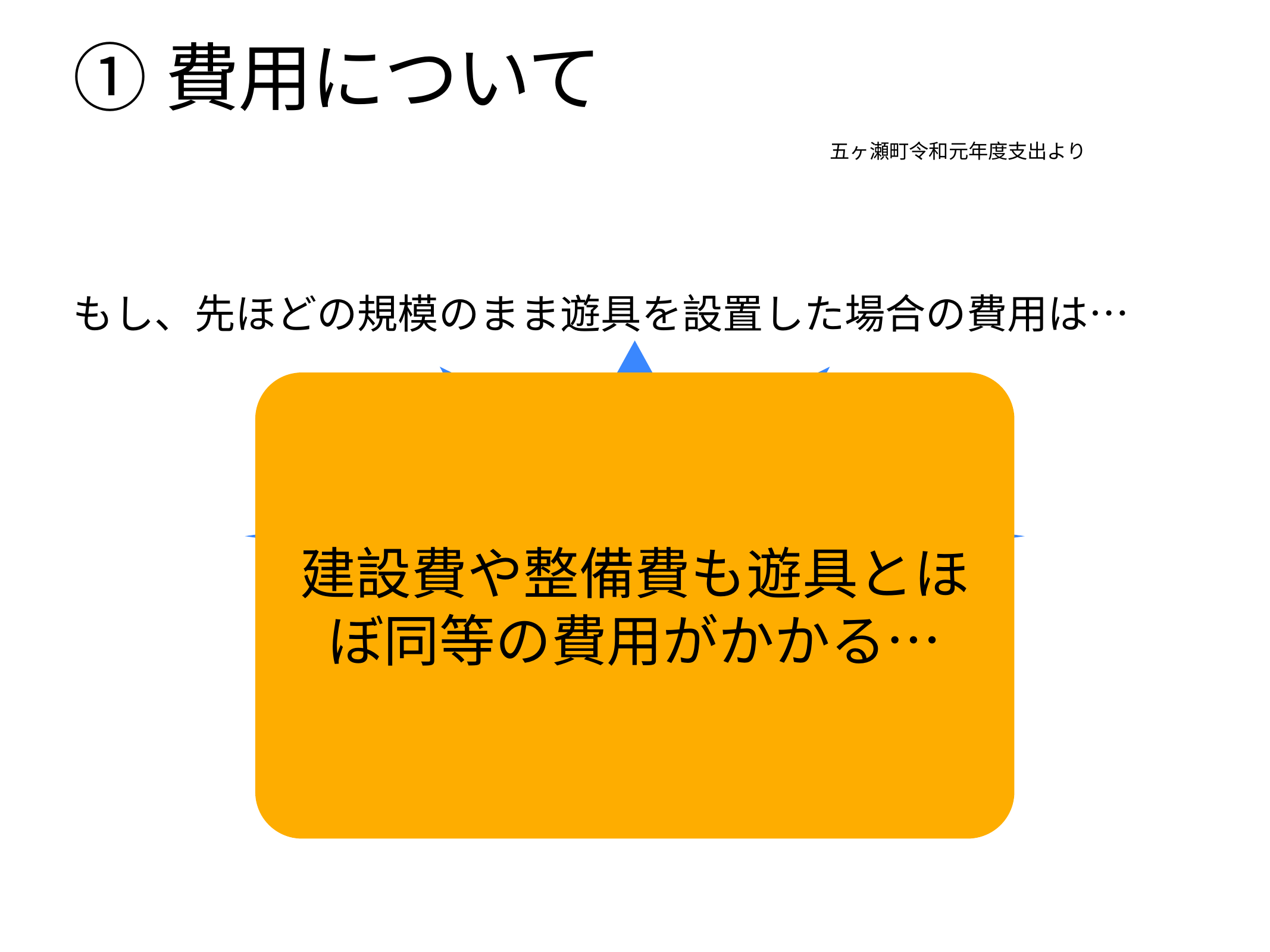

# ①費用について
五ヶ瀬町令和元年度支出より
もし、先ほどの規模のまま遊具を設置した場合の費用は…

　約700万円！…
建設費や整備費も遊具とほぼ同等の費用がかかる…
五ヶ瀬町年間支出額の
約1%      だが…